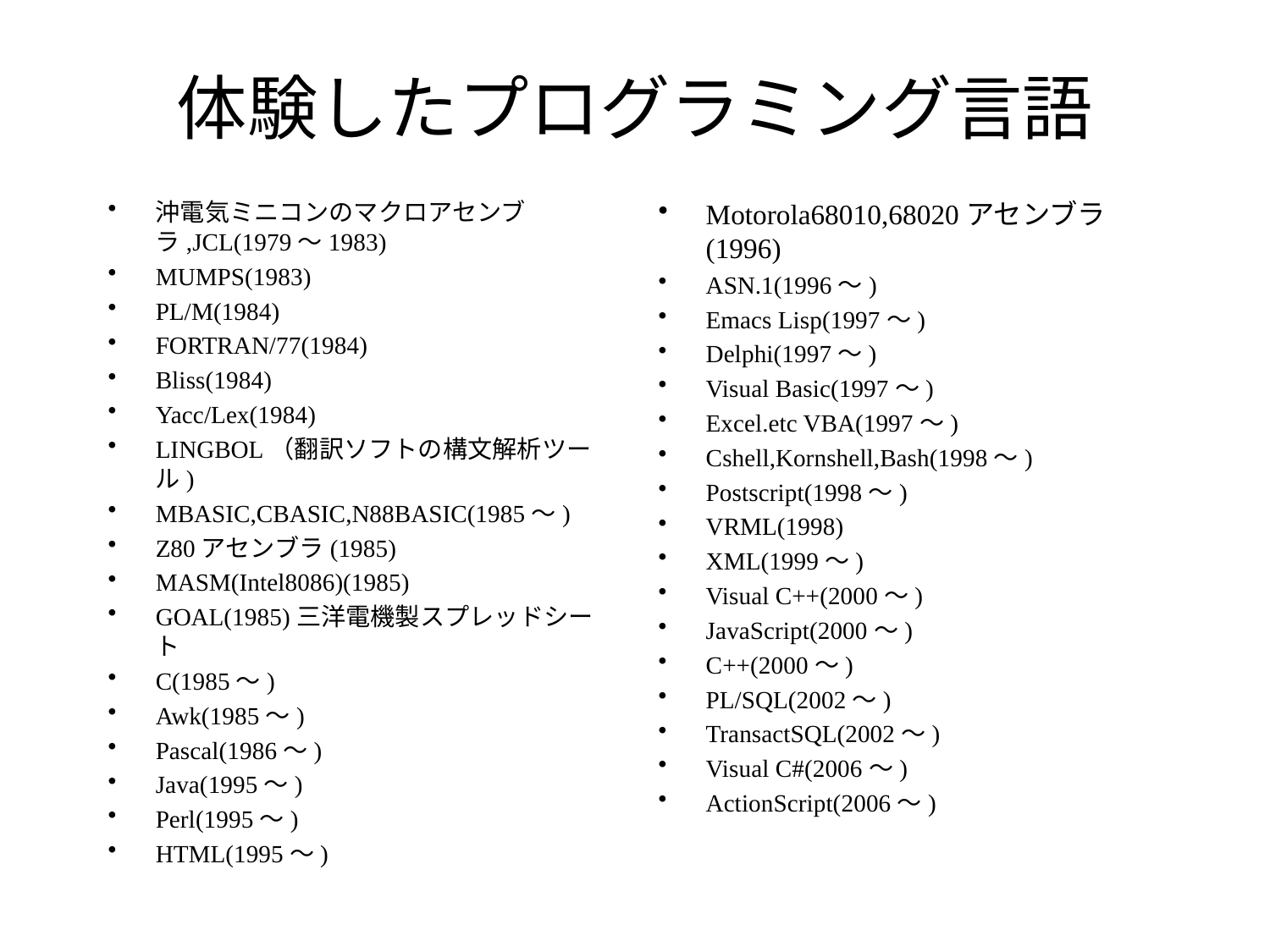

# 体験したプログラミング言語
沖電気ミニコンのマクロアセンブラ,JCL(1979～1983)
MUMPS(1983)
PL/M(1984)
FORTRAN/77(1984)
Bliss(1984)
Yacc/Lex(1984)
LINGBOL（翻訳ソフトの構文解析ツール)
MBASIC,CBASIC,N88BASIC(1985～)
Z80アセンブラ(1985)
MASM(Intel8086)(1985)
GOAL(1985)三洋電機製スプレッドシート
C(1985～)
Awk(1985～)
Pascal(1986～)
Java(1995～)
Perl(1995～)
HTML(1995～)

Motorola68010,68020アセンブラ(1996)
ASN.1(1996～)
Emacs Lisp(1997～)
Delphi(1997～)
Visual Basic(1997～)
Excel.etc VBA(1997～)
Cshell,Kornshell,Bash(1998～)
Postscript(1998～)
VRML(1998)
XML(1999～)
Visual C++(2000～)
JavaScript(2000～)
C++(2000～)
PL/SQL(2002～)
TransactSQL(2002～)
Visual C#(2006～)
ActionScript(2006～)